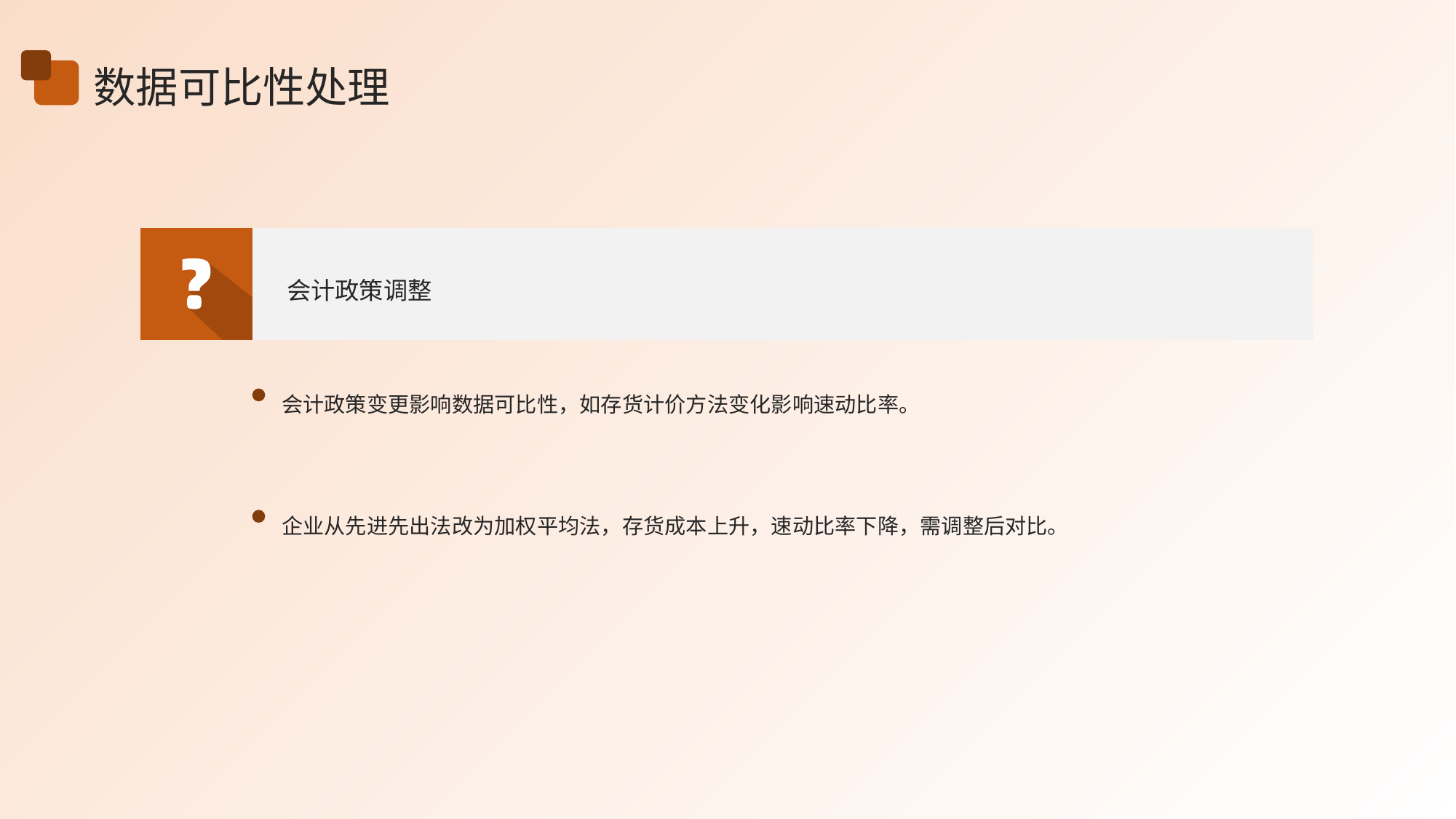

数据可比性处理

会计政策调整
会计政策变更影响数据可比性，如存货计价方法变化影响速动比率。

企业从先进先出法改为加权平均法，存货成本上升，速动比率下降，需调整后对比。